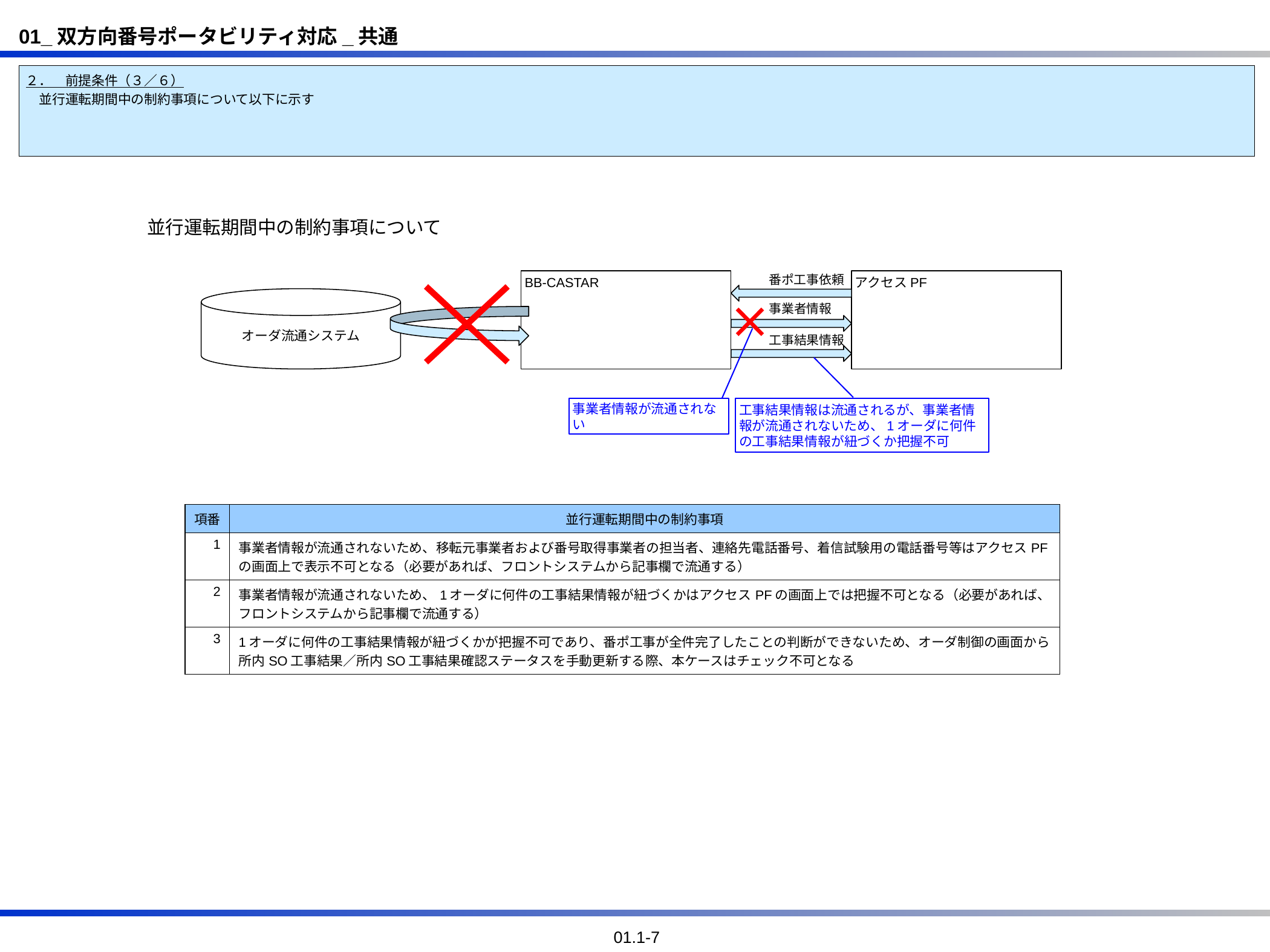

２．　前提条件（３／６）
　並行運転期間中の制約事項について以下に示す
並行運転期間中の制約事項について

番ポ工事依頼
BB-CASTAR
アクセスPF

オーダ流通システム

事業者情報

工事結果情報

事業者情報が流通されない
工事結果情報は流通されるが、事業者情報が流通されないため、1オーダに何件の工事結果情報が紐づくか把握不可
| 項番 | 並行運転期間中の制約事項 |
| --- | --- |
| 1 | 事業者情報が流通されないため、移転元事業者および番号取得事業者の担当者、連絡先電話番号、着信試験用の電話番号等はアクセスPFの画面上で表示不可となる（必要があれば、フロントシステムから記事欄で流通する） |
| 2 | 事業者情報が流通されないため、1オーダに何件の工事結果情報が紐づくかはアクセスPFの画面上では把握不可となる（必要があれば、フロントシステムから記事欄で流通する） |
| 3 | 1オーダに何件の工事結果情報が紐づくかが把握不可であり、番ポ工事が全件完了したことの判断ができないため、オーダ制御の画面から所内SO工事結果／所内SO工事結果確認ステータスを手動更新する際、本ケースはチェック不可となる |
01.1-7